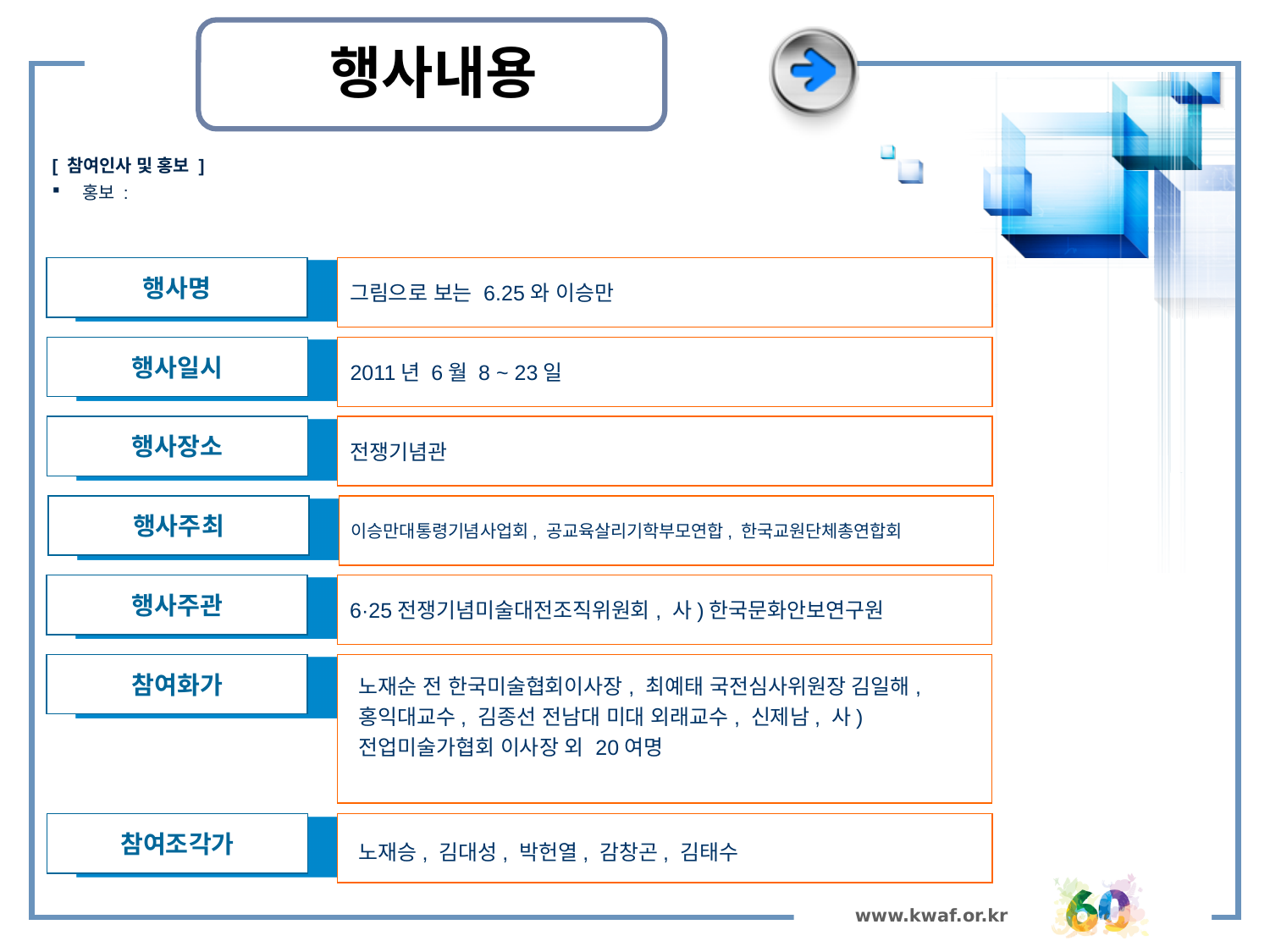

# 행사내용
[ 참여인사 및 홍보 ]
홍보 :
그림으로 보는 6.25와 이승만
행사명
2011년 6월 8 ~ 23일
행사일시
전쟁기념관
행사장소
이승만대통령기념사업회, 공교육살리기학부모연합, 한국교원단체총연합회
행사주최
6·25전쟁기념미술대전조직위원회, 사)한국문화안보연구원
행사주관

참여화가
노재순 전 한국미술협회이사장, 최예태 국전심사위원장 김일해, 홍익대교수, 김종선 전남대 미대 외래교수, 신제남, 사)전업미술가협회 이사장 외 20여명

참여조각가
노재승, 김대성, 박헌열, 감창곤, 김태수
www.kwaf.or.kr